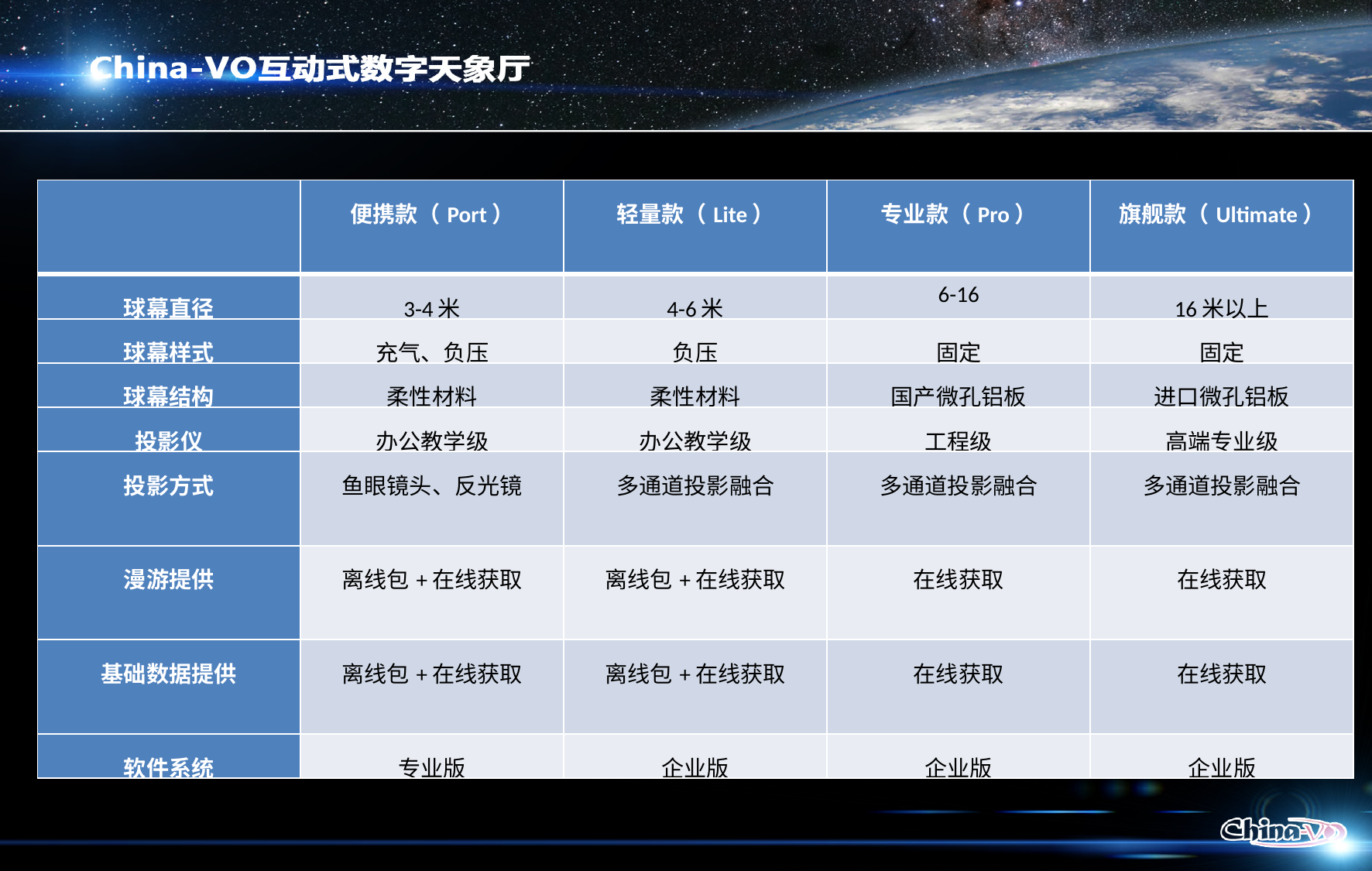

WWT互动式数字天象厅展望
|  | 便携款（Port） | 轻量款（Lite） | 专业款（Pro） | 旗舰款（Ultimate） |
| --- | --- | --- | --- | --- |
| 球幕直径 | 3-4米 | 4-6米 | 6-16 | 16米以上 |
| 球幕样式 | 充气、负压 | 负压 | 固定 | 固定 |
| 球幕结构 | 柔性材料 | 柔性材料 | 国产微孔铝板 | 进口微孔铝板 |
| 投影仪 | 办公教学级 | 办公教学级 | 工程级 | 高端专业级 |
| 投影方式 | 鱼眼镜头、反光镜 | 多通道投影融合 | 多通道投影融合 | 多通道投影融合 |
| 漫游提供 | 离线包+在线获取 | 离线包+在线获取 | 在线获取 | 在线获取 |
| 基础数据提供 | 离线包+在线获取 | 离线包+在线获取 | 在线获取 | 在线获取 |
| 软件系统 | 专业版 | 企业版 | 企业版 | 企业版 |